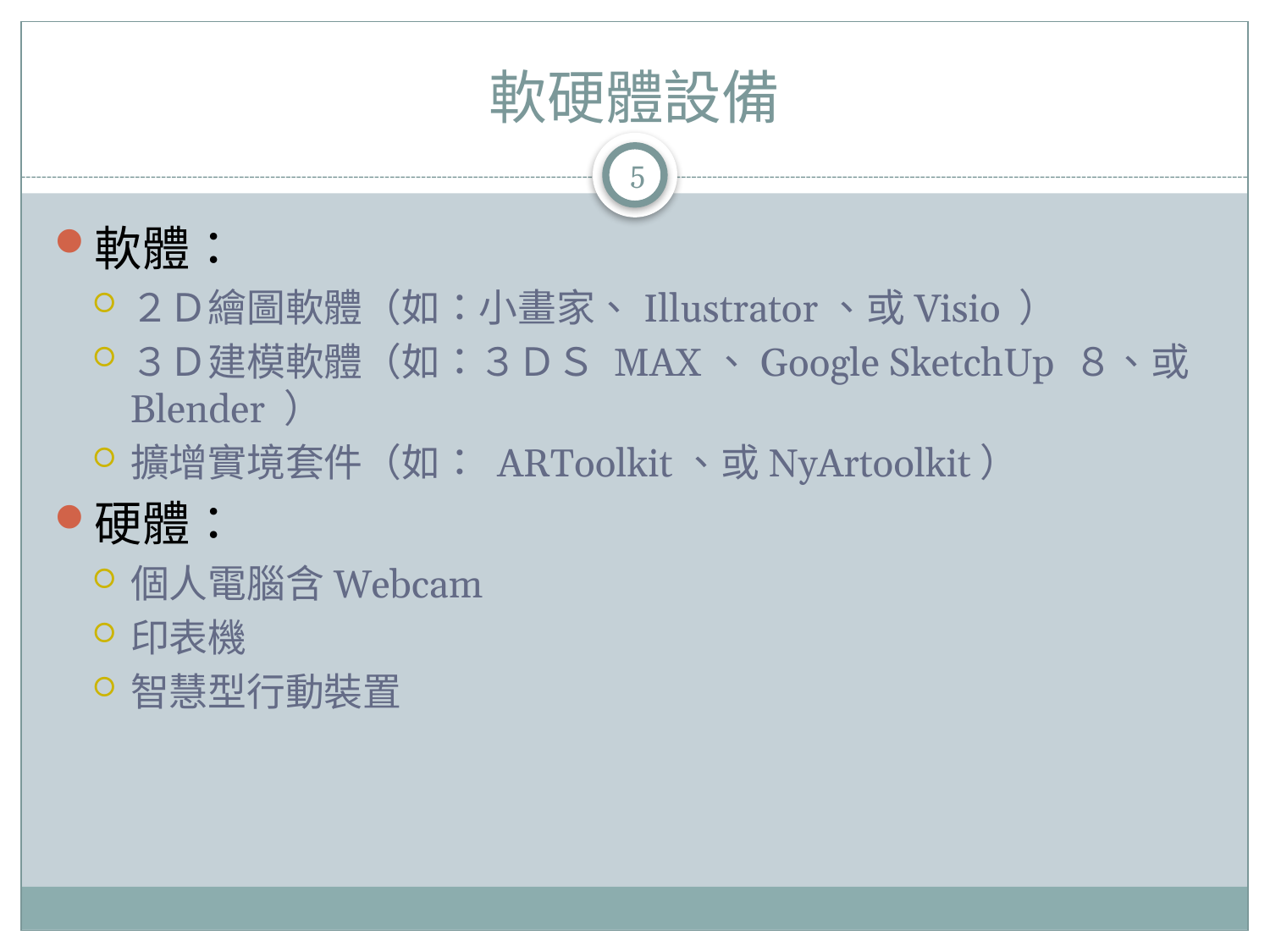

# 軟硬體設備
5
軟體：
２Ｄ繪圖軟體（如：小畫家、Illustrator、或Visio ）
３Ｄ建模軟體（如：３ＤＳ MAX、Google SketchUp ８、或Blender ）
擴增實境套件（如： ARToolkit、或NyArtoolkit）
硬體：
個人電腦含Webcam
印表機
智慧型行動裝置